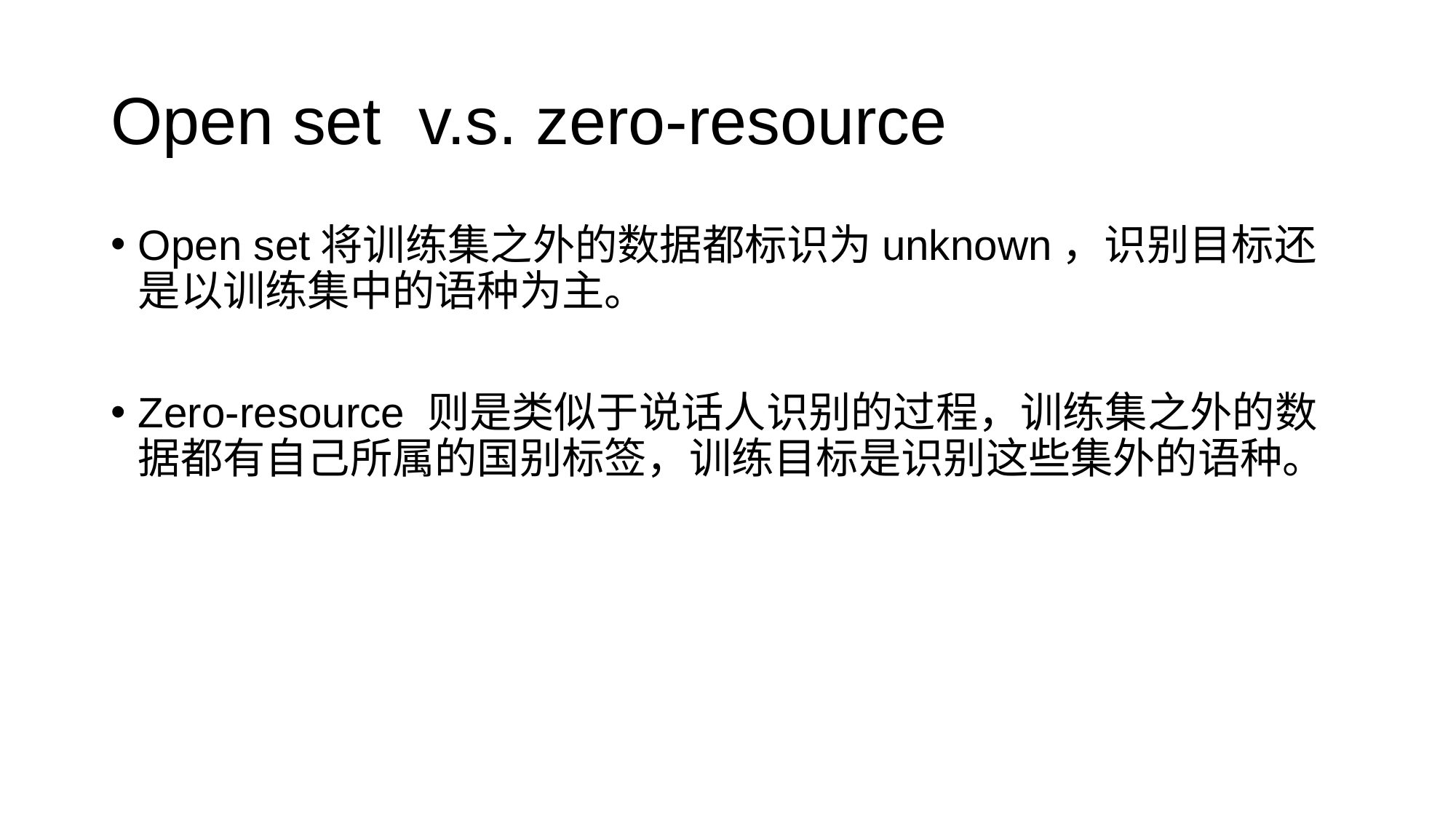

# Open set  v.s. zero-resource
Open set将训练集之外的数据都标识为unknown，识别目标还是以训练集中的语种为主。

Zero-resource 则是类似于说话人识别的过程，训练集之外的数据都有自己所属的国别标签，训练目标是识别这些集外的语种。